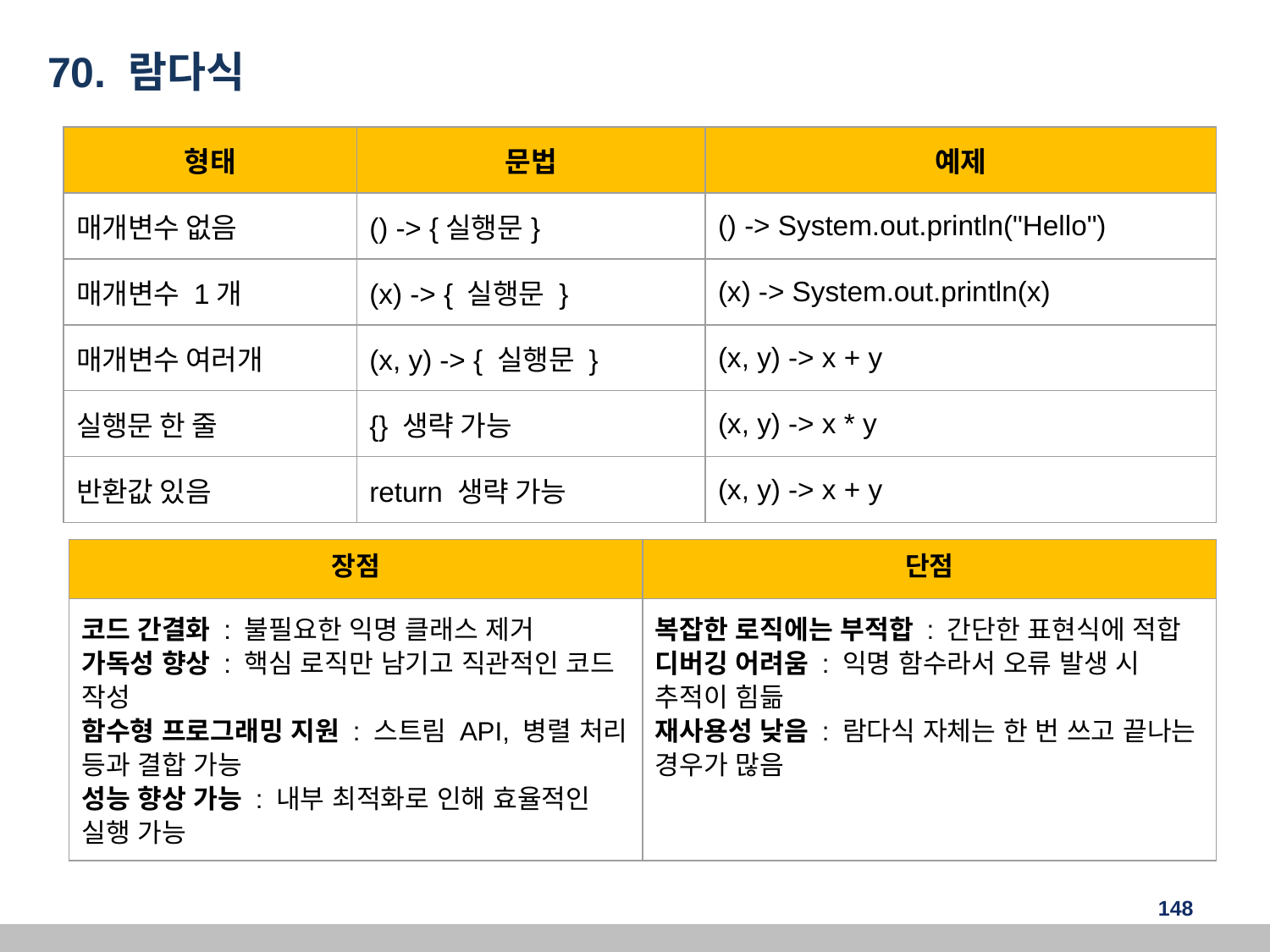

70. 람다식
| 형태 | 문법 | 예제 |
| --- | --- | --- |
| 매개변수 없음 | () -> {실행문} | () -> System.out.println("Hello") |
| 매개변수 1개 | (x) -> { 실행문 } | (x) -> System.out.println(x) |
| 매개변수 여러개 | (x, y) -> { 실행문 } | (x, y) -> x + y |
| 실행문 한 줄 | {} 생략 가능 | (x, y) -> x \* y |
| 반환값 있음 | return 생략 가능 | (x, y) -> x + y |
| 장점 | 단점 |
| --- | --- |
| 코드 간결화 : 불필요한 익명 클래스 제거 가독성 향상 : 핵심 로직만 남기고 직관적인 코드 작성 함수형 프로그래밍 지원 : 스트림 API, 병렬 처리 등과 결합 가능 성능 향상 가능 : 내부 최적화로 인해 효율적인 실행 가능 | 복잡한 로직에는 부적합 : 간단한 표현식에 적합 디버깅 어려움 : 익명 함수라서 오류 발생 시 추적이 힘듦 재사용성 낮음 : 람다식 자체는 한 번 쓰고 끝나는 경우가 많음 |
148